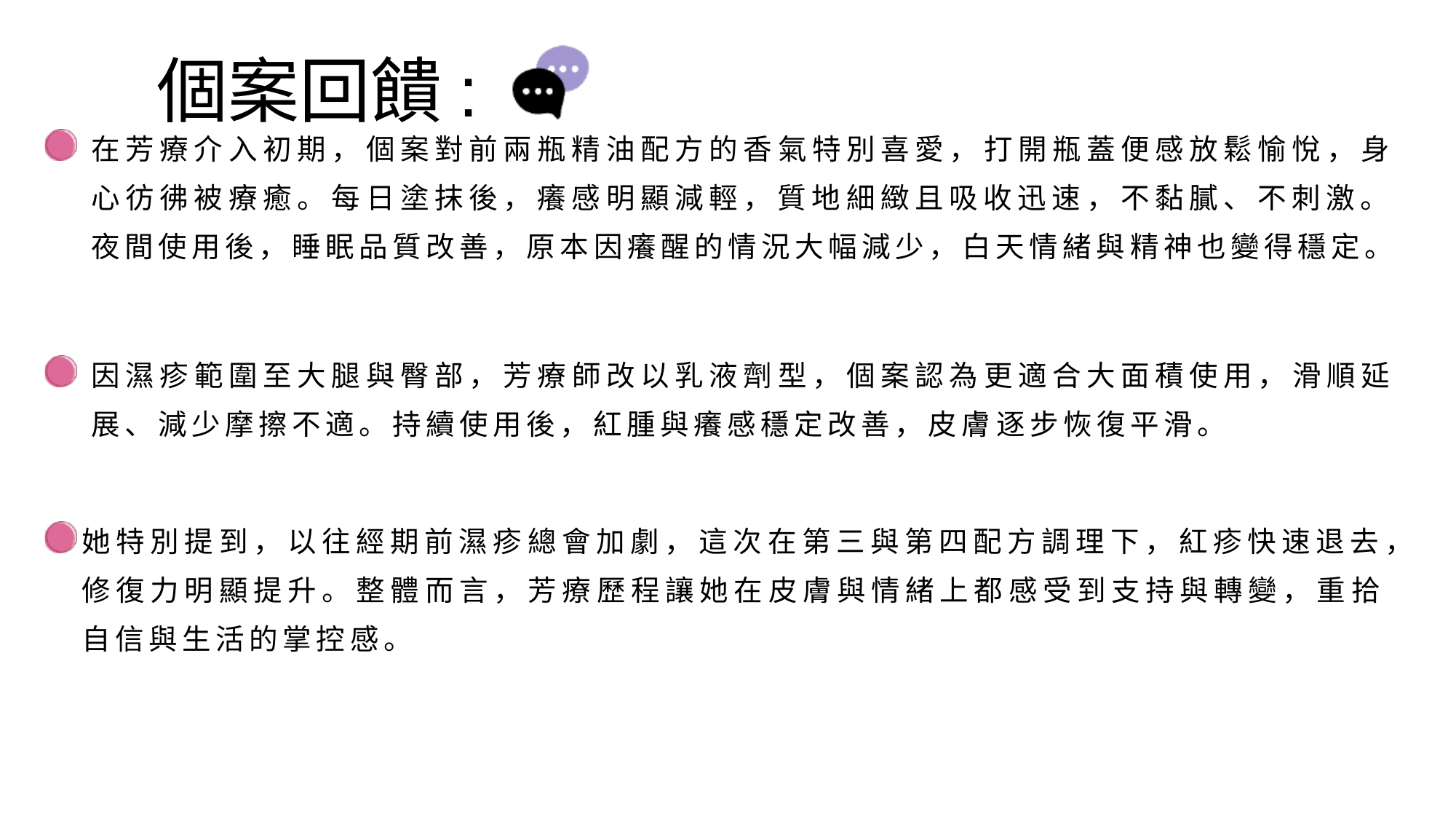

個案回饋:

在芳療介入初期，個案對前兩瓶精油配方的香氣特別喜愛，打開瓶蓋便感放鬆愉悅，身心彷彿被療癒。每日塗抹後，癢感明顯減輕，質地細緻且吸收迅速，不黏膩、不刺激。夜間使用後，睡眠品質改善，原本因癢醒的情況大幅減少，白天情緒與精神也變得穩定。

因濕疹範圍至大腿與臀部，芳療師改以乳液劑型，個案認為更適合大面積使用，滑順延展、減少摩擦不適。持續使用後，紅腫與癢感穩定改善，皮膚逐步恢復平滑。

她特別提到，以往經期前濕疹總會加劇，這次在第三與第四配方調理下，紅疹快速退去，修復力明顯提升。整體而言，芳療歷程讓她在皮膚與情緒上都感受到支持與轉變，重拾自信與生活的掌控感。